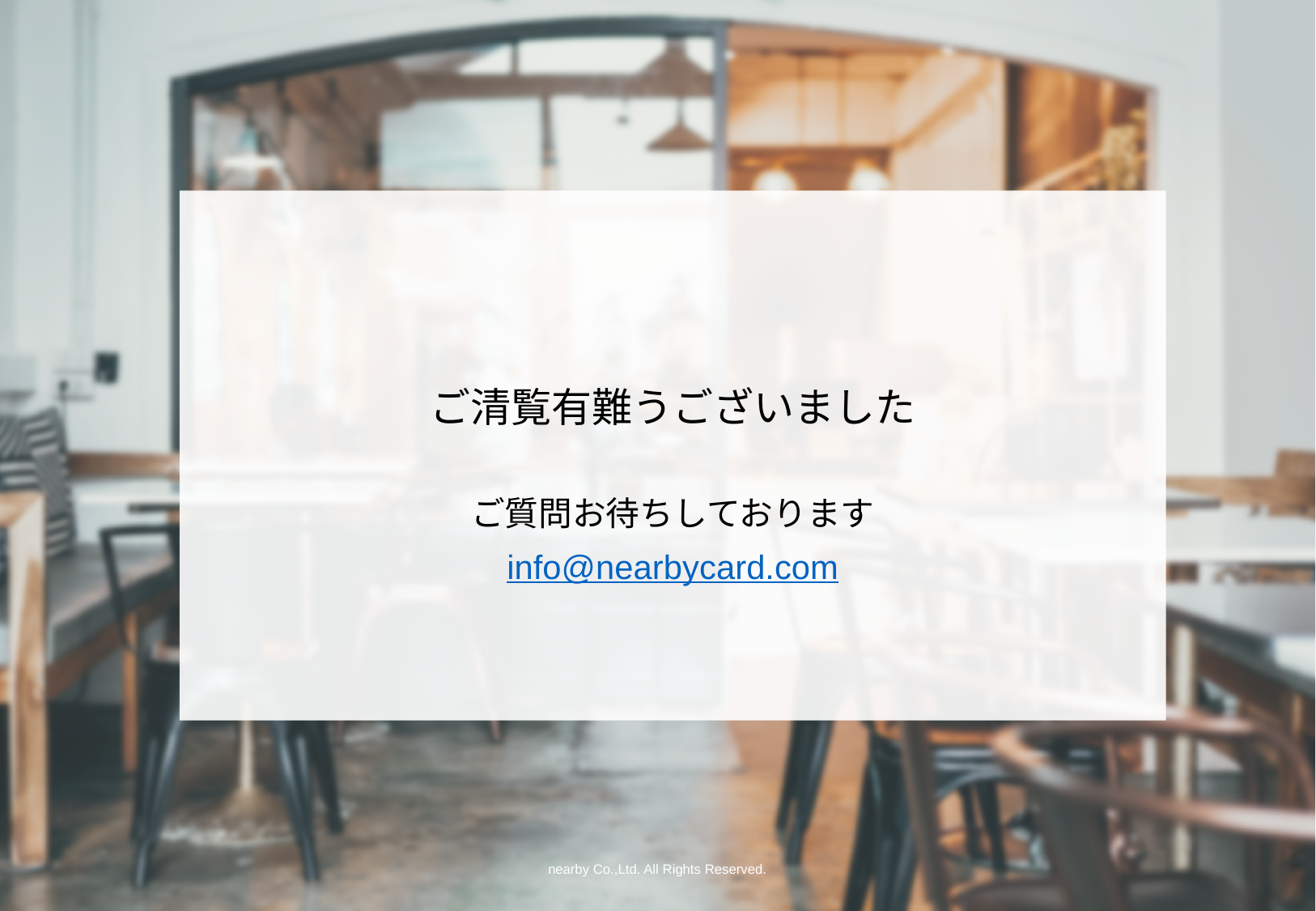

# ご清覧有難うございました
ご質問お待ちしております
info@nearbycard.com
nearby Co.,Ltd. All Rights Reserved.